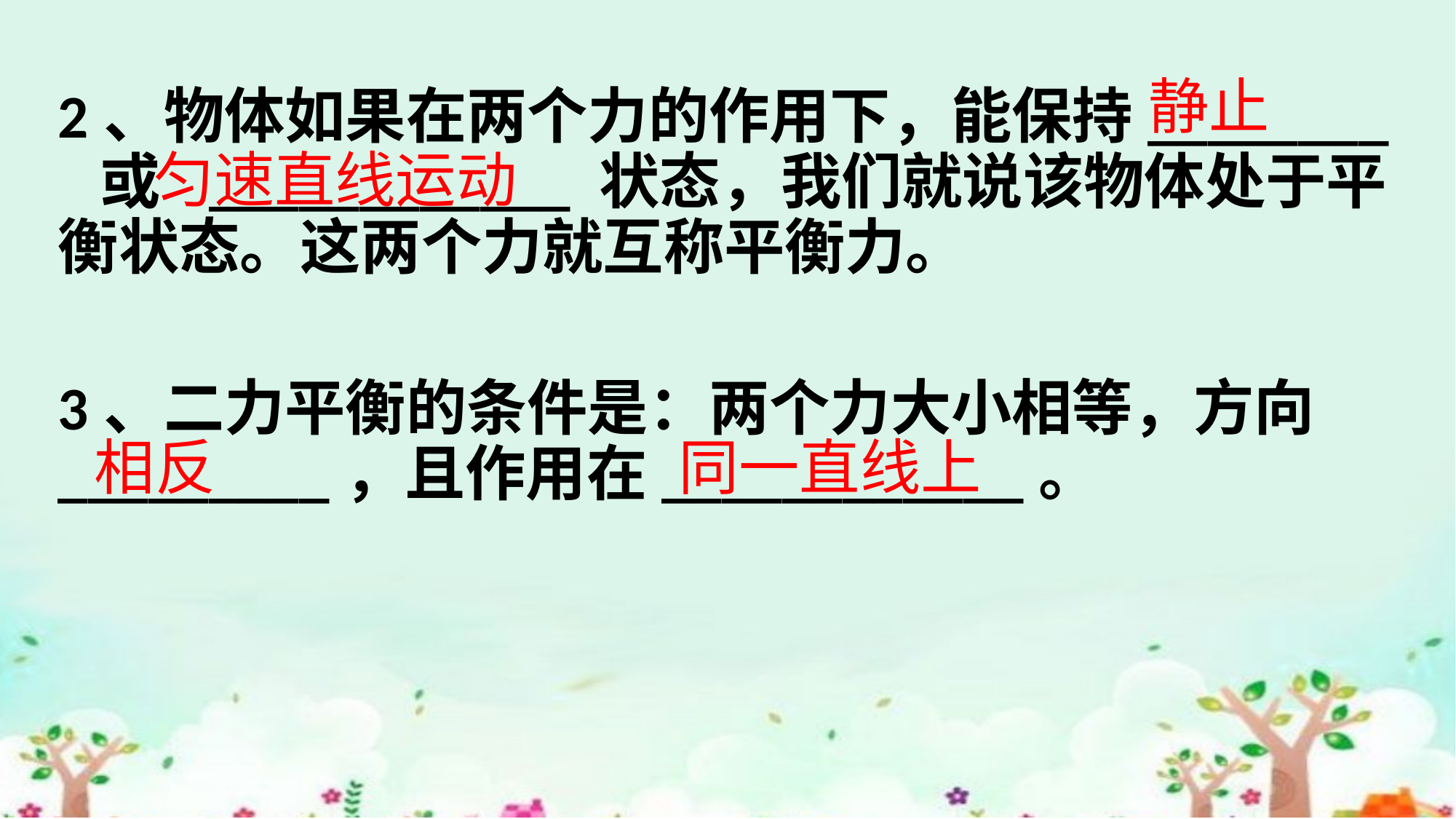

静止
2、物体如果在两个力的作用下，能保持________   或  ____________ 状态，我们就说该物体处于平衡状态。这两个力就互称平衡力。

3、二力平衡的条件是：两个力大小相等，方向_________，且作用在____________。
匀速直线运动
相反
同一直线上